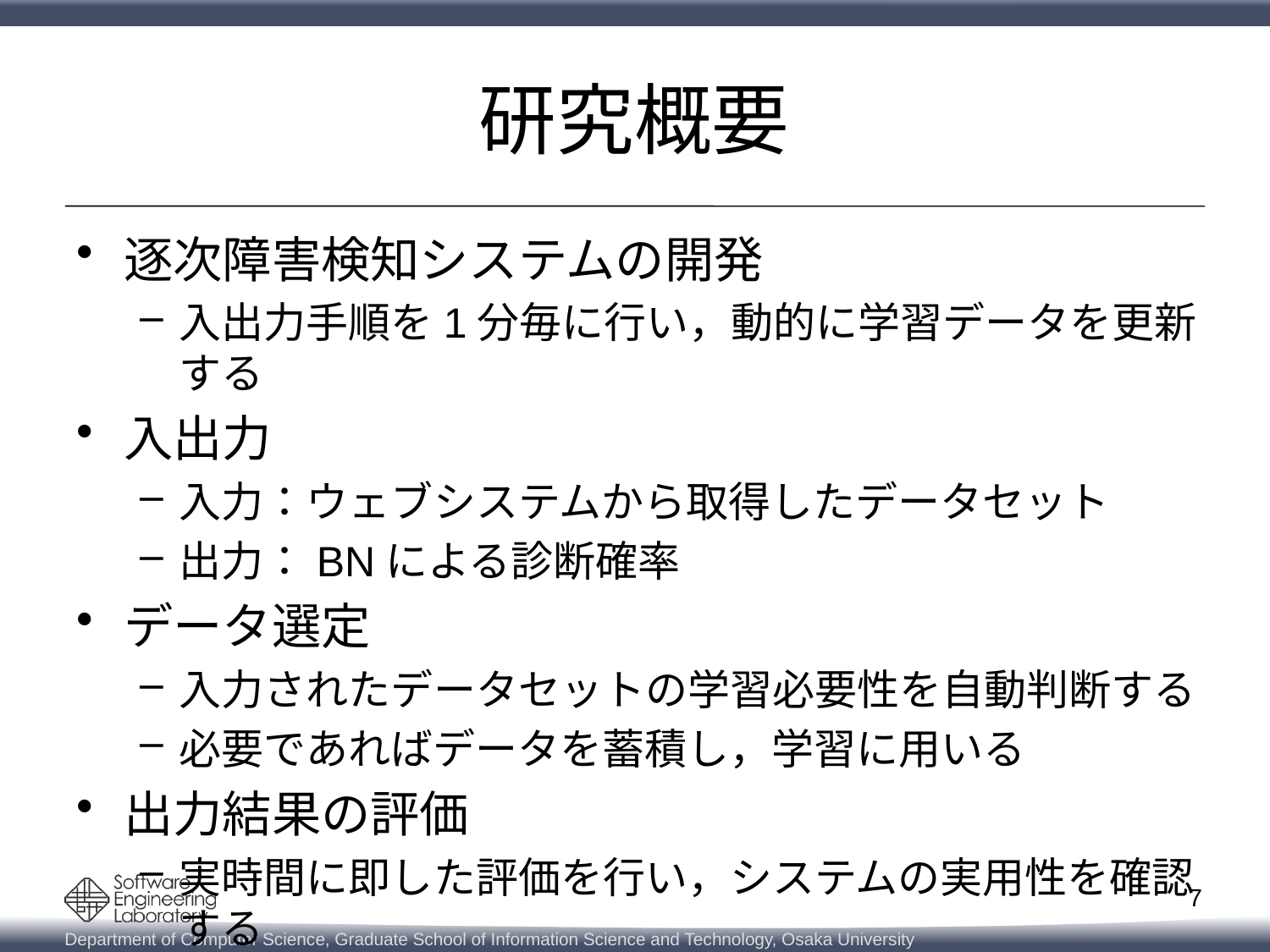

# 研究概要
逐次障害検知システムの開発
入出力手順を1分毎に行い，動的に学習データを更新する
入出力
入力：ウェブシステムから取得したデータセット
出力：BNによる診断確率
データ選定
入力されたデータセットの学習必要性を自動判断する
必要であればデータを蓄積し，学習に用いる
出力結果の評価
実時間に即した評価を行い，システムの実用性を確認する
7